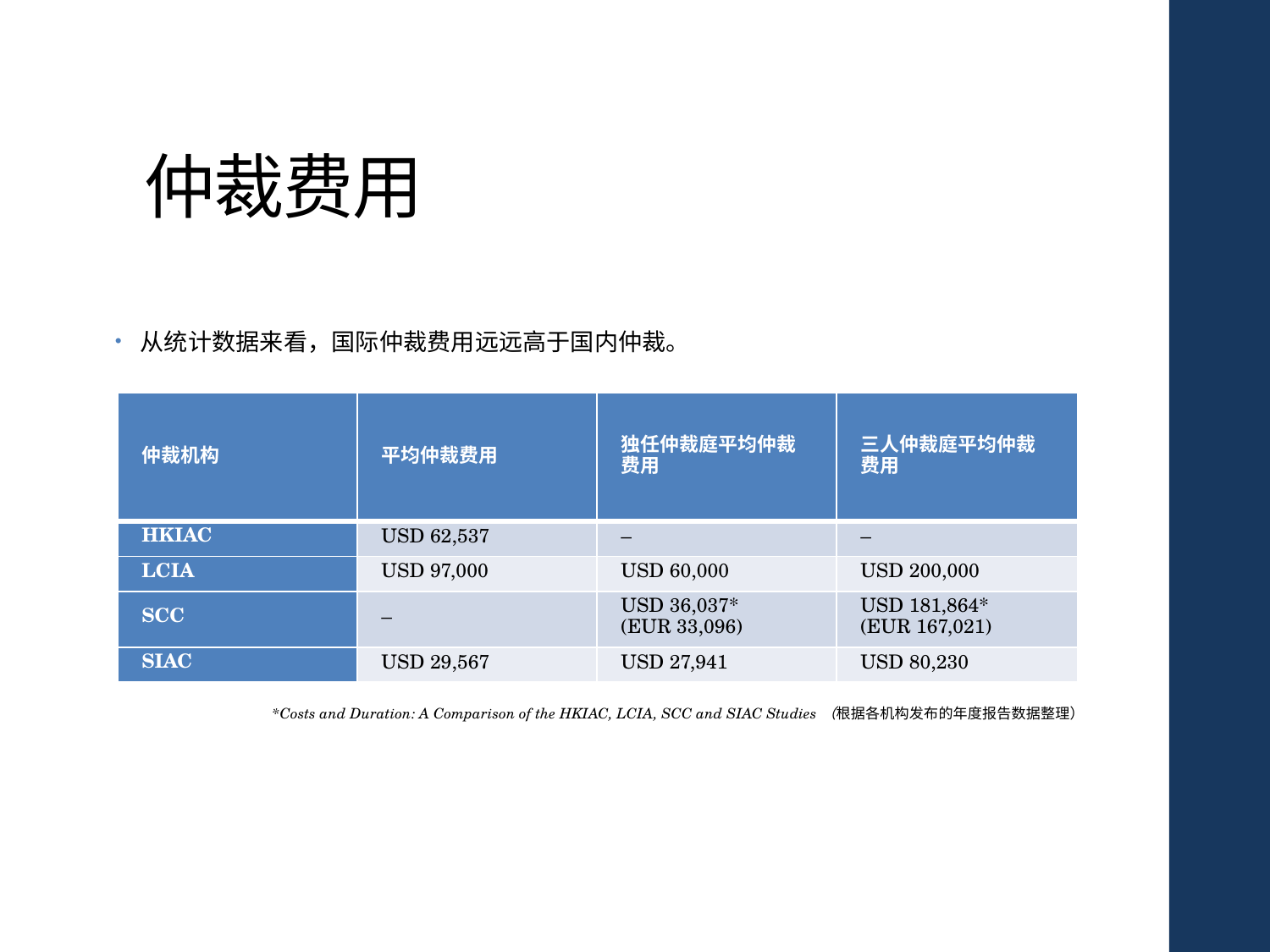

# 仲裁费用
从统计数据来看，国际仲裁费用远远高于国内仲裁。

| 仲裁机构 | 平均仲裁费用 | 独任仲裁庭平均仲裁费用 | 三人仲裁庭平均仲裁费用 |
| --- | --- | --- | --- |
| HKIAC | USD 62,537 | – | – |
| LCIA | USD 97,000 | USD 60,000 | USD 200,000 |
| SCC | – | USD 36,037\* (EUR 33,096) | USD 181,864\* (EUR 167,021) |
| SIAC | USD 29,567 | USD 27,941 | USD 80,230 |
*Costs and Duration: A Comparison of the HKIAC, LCIA, SCC and SIAC Studies（根据各机构发布的年度报告数据整理）